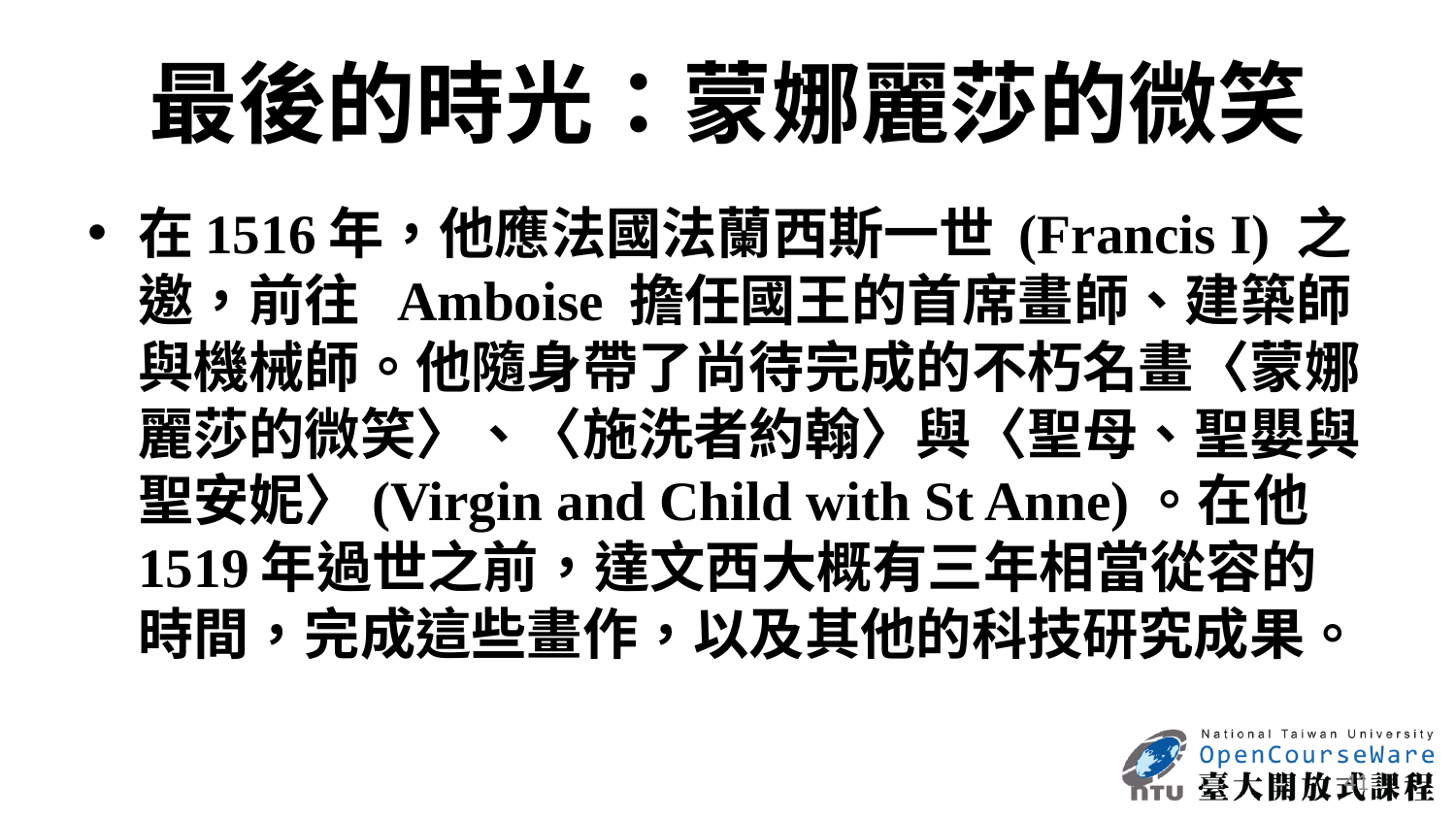

# 最後的時光：蒙娜麗莎的微笑
在1516年，他應法國法蘭西斯一世 (Francis I) 之邀，前往  Amboise 擔任國王的首席畫師、建築師與機械師。他隨身帶了尚待完成的不朽名畫〈蒙娜麗莎的微笑〉、〈施洗者約翰〉與〈聖母、聖嬰與聖安妮〉(Virgin and Child with St Anne)。在他1519年過世之前，達文西大概有三年相當從容的時間，完成這些畫作，以及其他的科技研究成果。
41